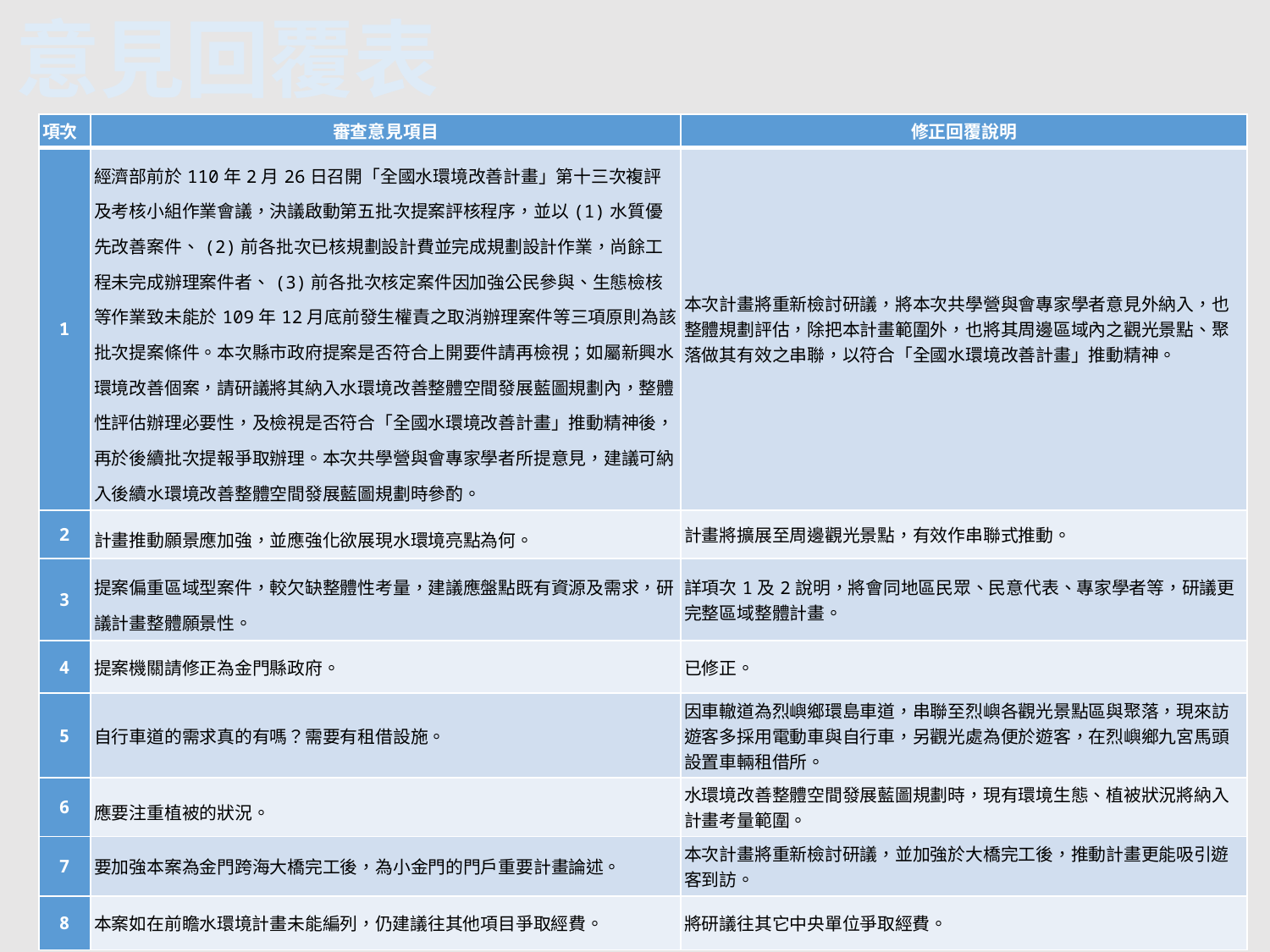

意見回覆表
| 項次 | 審查意見項目 | 修正回覆說明 |
| --- | --- | --- |
| 1 | 經濟部前於110年2月26日召開「全國水環境改善計畫」第十三次複評及考核小組作業會議，決議啟動第五批次提案評核程序，並以(1)水質優先改善案件、(2)前各批次已核規劃設計費並完成規劃設計作業，尚餘工程未完成辦理案件者、(3)前各批次核定案件因加強公民參與、生態檢核等作業致未能於109年12月底前發生權責之取消辦理案件等三項原則為該批次提案條件。本次縣市政府提案是否符合上開要件請再檢視；如屬新興水環境改善個案，請研議將其納入水環境改善整體空間發展藍圖規劃內，整體性評估辦理必要性，及檢視是否符合「全國水環境改善計畫」推動精神後，再於後續批次提報爭取辦理。本次共學營與會專家學者所提意見，建議可納入後續水環境改善整體空間發展藍圖規劃時參酌。 | 本次計畫將重新檢討研議，將本次共學營與會專家學者意見外納入，也整體規劃評估，除把本計畫範圍外，也將其周邊區域內之觀光景點、聚落做其有效之串聯，以符合「全國水環境改善計畫」推動精神。 |
| 2 | 計畫推動願景應加強，並應強化欲展現水環境亮點為何。 | 計畫將擴展至周邊觀光景點，有效作串聯式推動。 |
| 3 | 提案偏重區域型案件，較欠缺整體性考量，建議應盤點既有資源及需求，研議計畫整體願景性。 | 詳項次1及2說明，將會同地區民眾、民意代表、專家學者等，研議更完整區域整體計畫。 |
| 4 | 提案機關請修正為金門縣政府。 | 已修正。 |
| 5 | 自行車道的需求真的有嗎？需要有租借設施。 | 因車轍道為烈嶼鄉環島車道，串聯至烈嶼各觀光景點區與聚落，現來訪遊客多採用電動車與自行車，另觀光處為便於遊客，在烈嶼鄉九宮馬頭設置車輛租借所。 |
| 6 | 應要注重植被的狀況。 | 水環境改善整體空間發展藍圖規劃時，現有環境生態、植被狀況將納入計畫考量範圍。 |
| 7 | 要加強本案為金門跨海大橋完工後，為小金門的門戶重要計畫論述。 | 本次計畫將重新檢討研議，並加強於大橋完工後，推動計畫更能吸引遊客到訪。 |
| 8 | 本案如在前瞻水環境計畫未能編列，仍建議往其他項目爭取經費。 | 將研議往其它中央單位爭取經費。 |

3